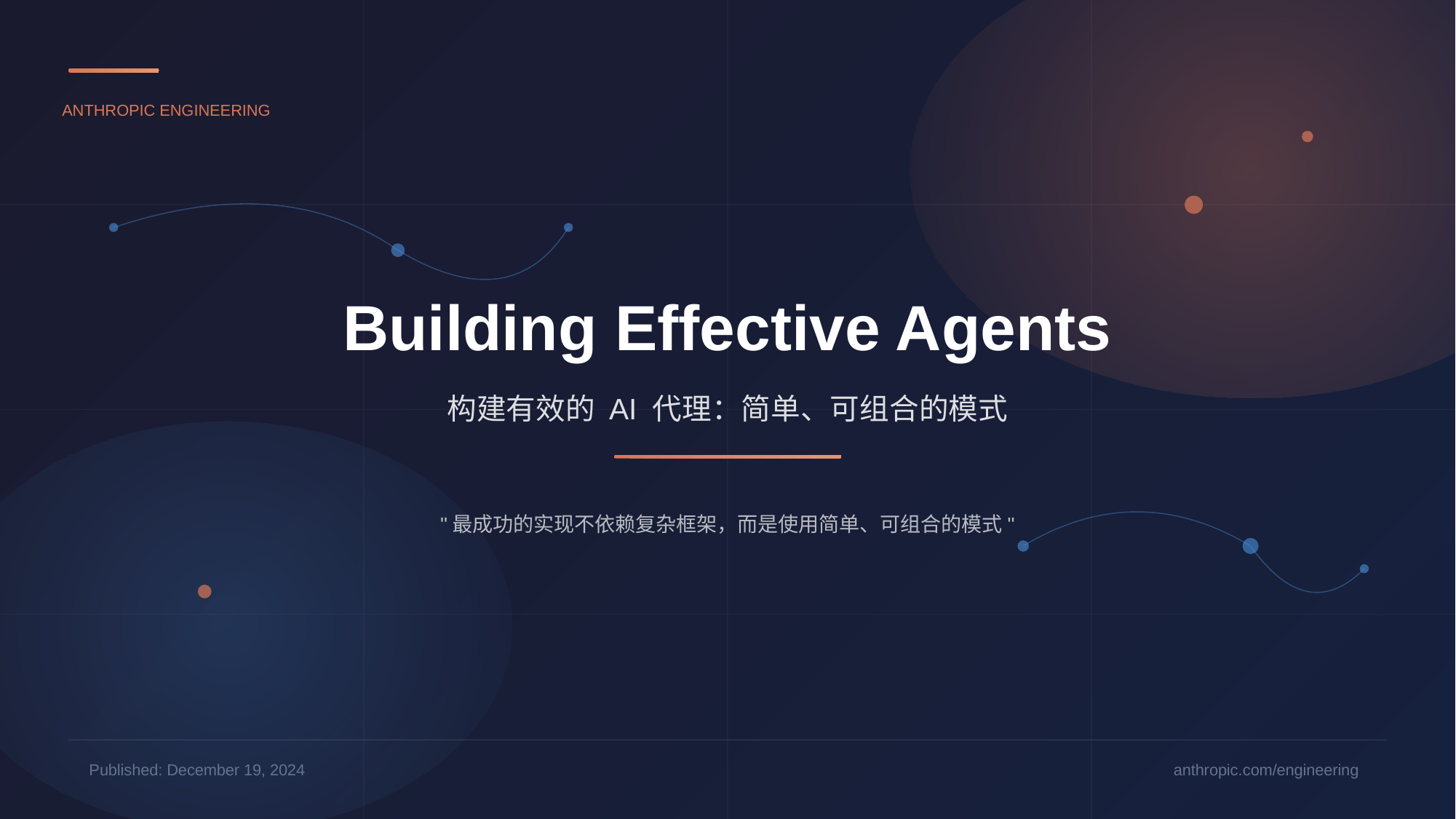

ANTHROPIC ENGINEERING

Building Effective Agents
构建有效的 AI 代理：简单、可组合的模式

"最成功的实现不依赖复杂框架，而是使用简单、可组合的模式"

Published: December 19, 2024
anthropic.com/engineering